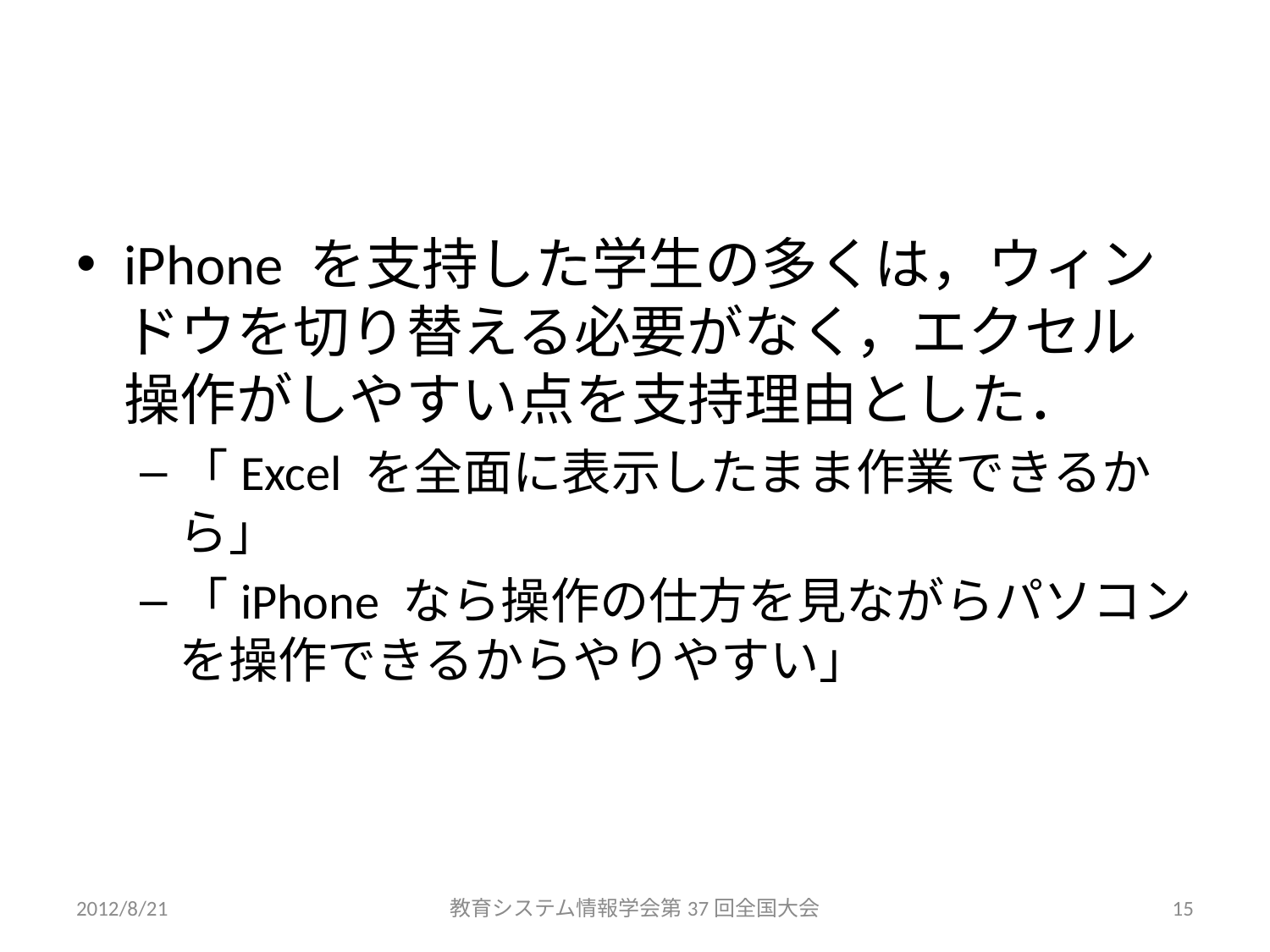

#
iPhone を支持した学生の多くは，ウィンドウを切り替える必要がなく，エクセル操作がしやすい点を支持理由とした．
「Excel を全面に表示したまま作業できるから」
「iPhone なら操作の仕方を見ながらパソコンを操作できるからやりやすい」
2012/8/21
教育システム情報学会第37回全国大会
15